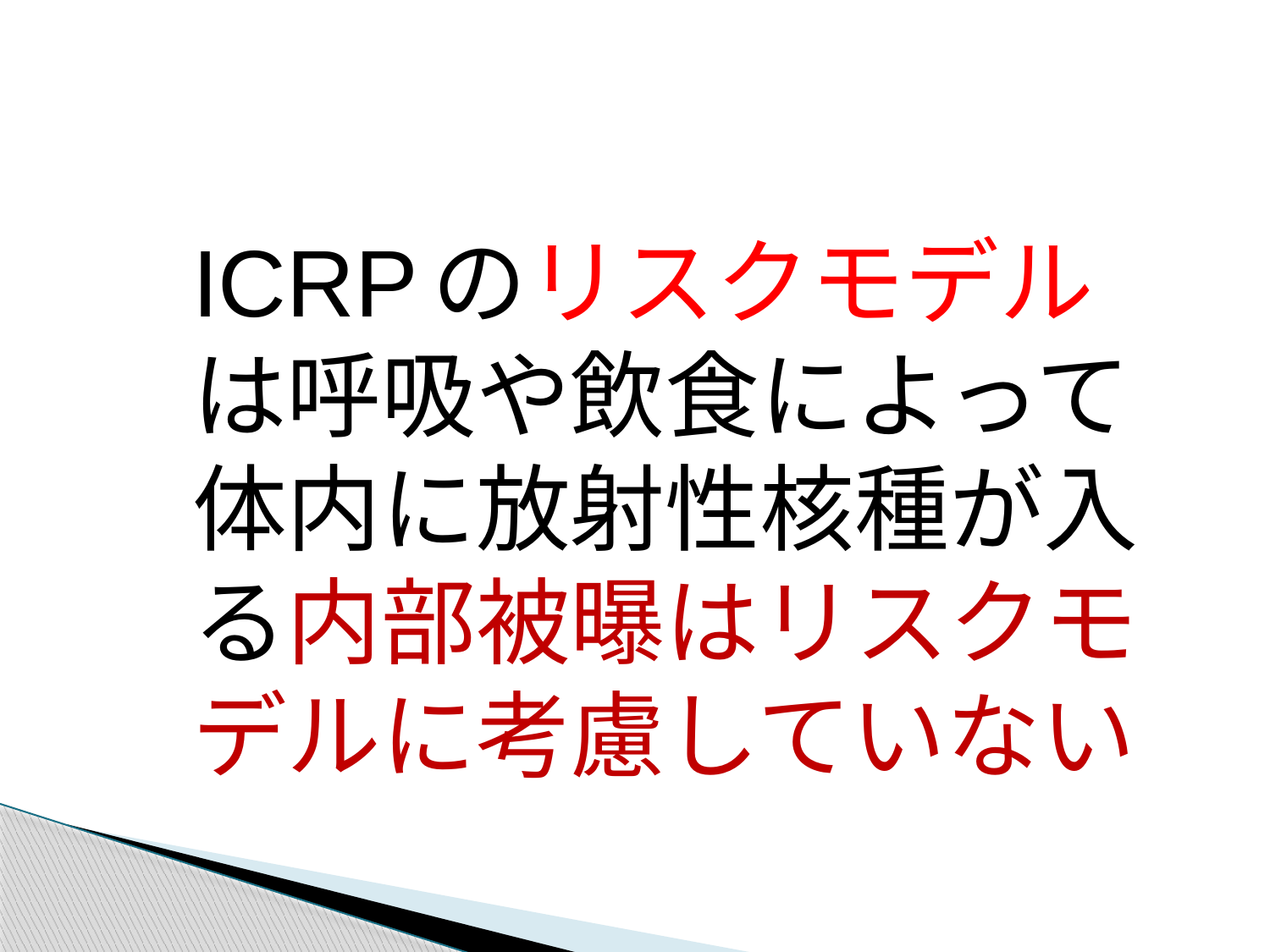

ICRPのリスクモデルは呼吸や飲食によって体内に放射性核種が入る内部被曝はリスクモデルに考慮していない